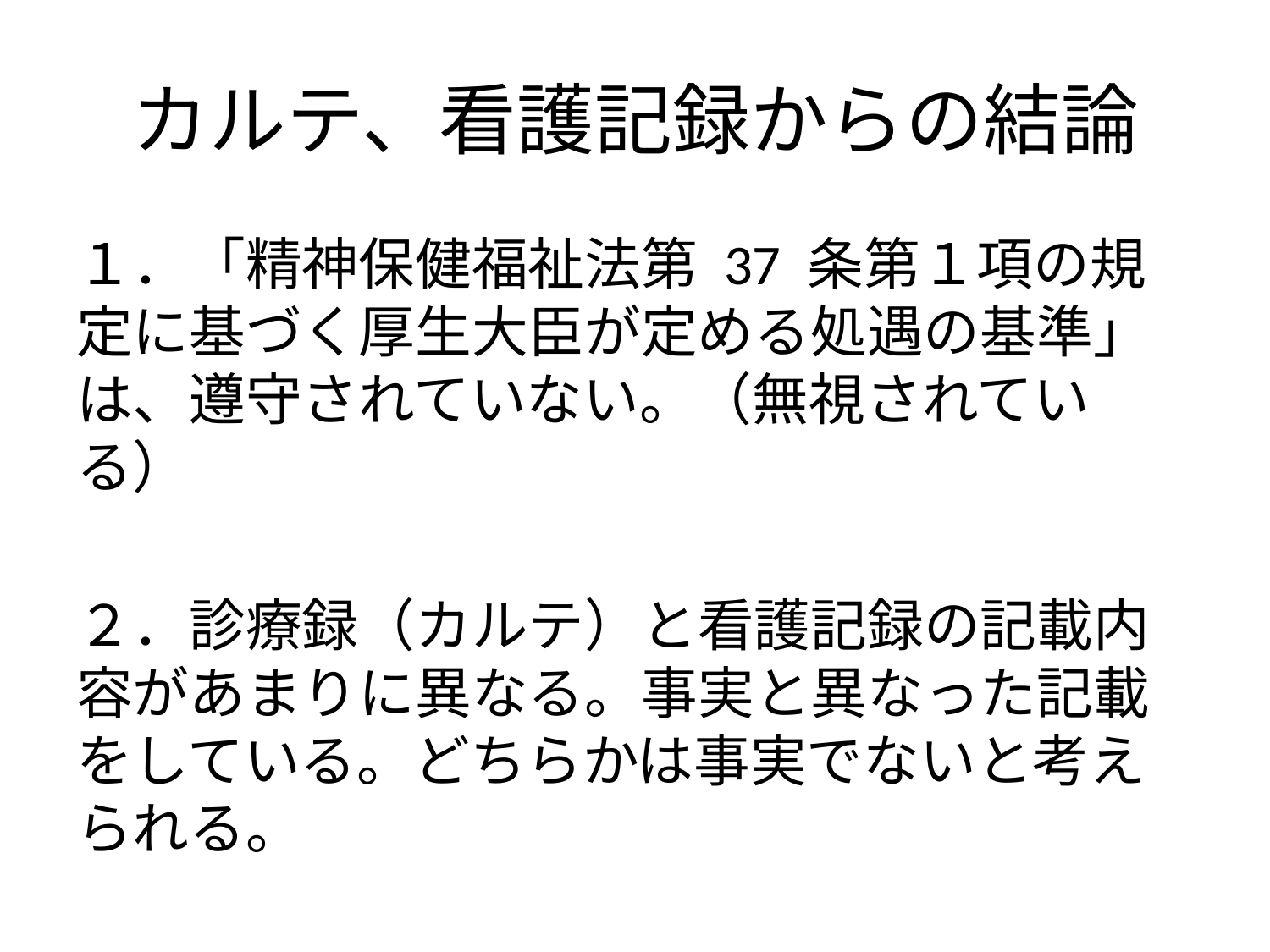

# カルテ、看護記録からの結論
１．「精神保健福祉法第 37 条第１項の規定に基づく厚生大臣が定める処遇の基準」は、遵守されていない。（無視されている）

２．診療録（カルテ）と看護記録の記載内容があまりに異なる。事実と異なった記載をしている。どちらかは事実でないと考えられる。